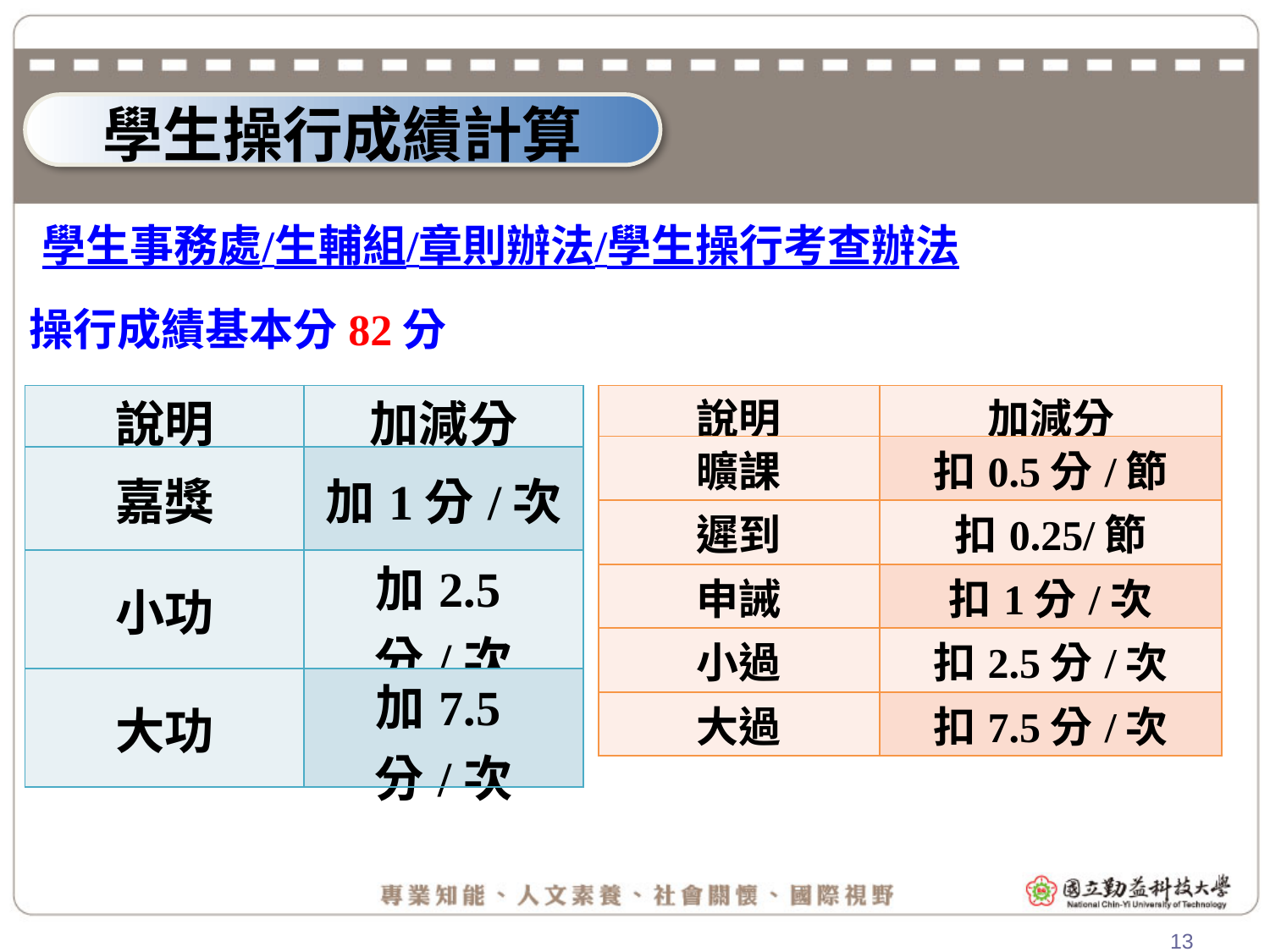

學生操行成績計算
學生事務處/生輔組/章則辦法/學生操行考查辦法
操行成績基本分82分
| 說明 | 加減分 |
| --- | --- |
| 嘉獎 | 加1分/次 |
| 小功 | 加2.5分/次 |
| 大功 | 加7.5分/次 |
| 說明 | 加減分 |
| --- | --- |
| 曠課 | 扣0.5分/節 |
| 遲到 | 扣0.25/節 |
| 申誡 | 扣1分/次 |
| 小過 | 扣2.5分/次 |
| 大過 | 扣7.5分/次 |
13